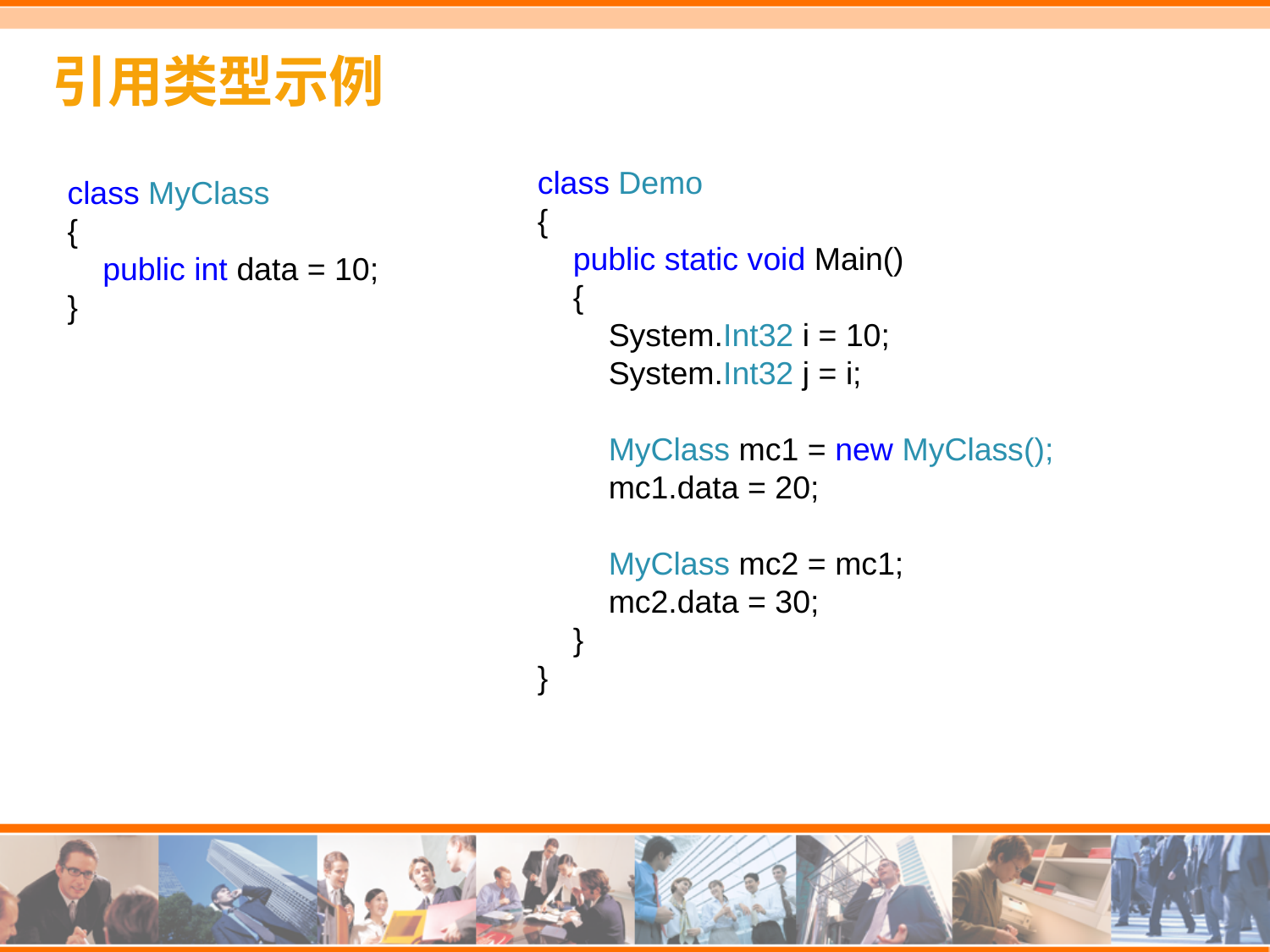

# 引用类型示例
class Demo
{
    public static void Main()
    {
        System.Int32 i = 10;
        System.Int32 j = i;

        MyClass mc1 = new MyClass();
        mc1.data = 20;

        MyClass mc2 = mc1;
        mc2.data = 30;
    }
}
class MyClass
{
    public int data = 10;
}